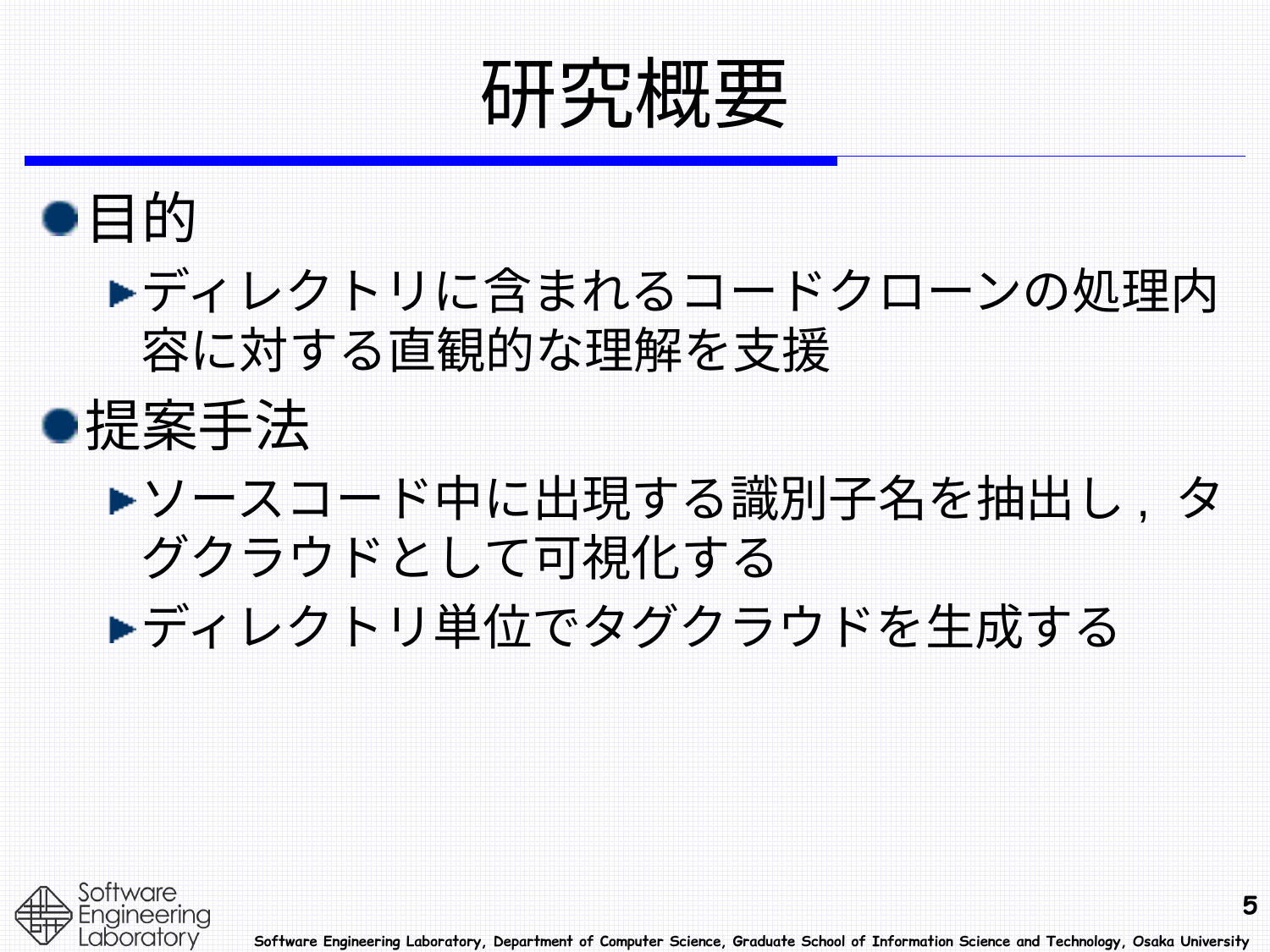

# 研究概要
目的
ディレクトリに含まれるコードクローンの処理内容に対する直観的な理解を支援
提案手法
ソースコード中に出現する識別子名を抽出し, タグクラウドとして可視化する
ディレクトリ単位でタグクラウドを生成する